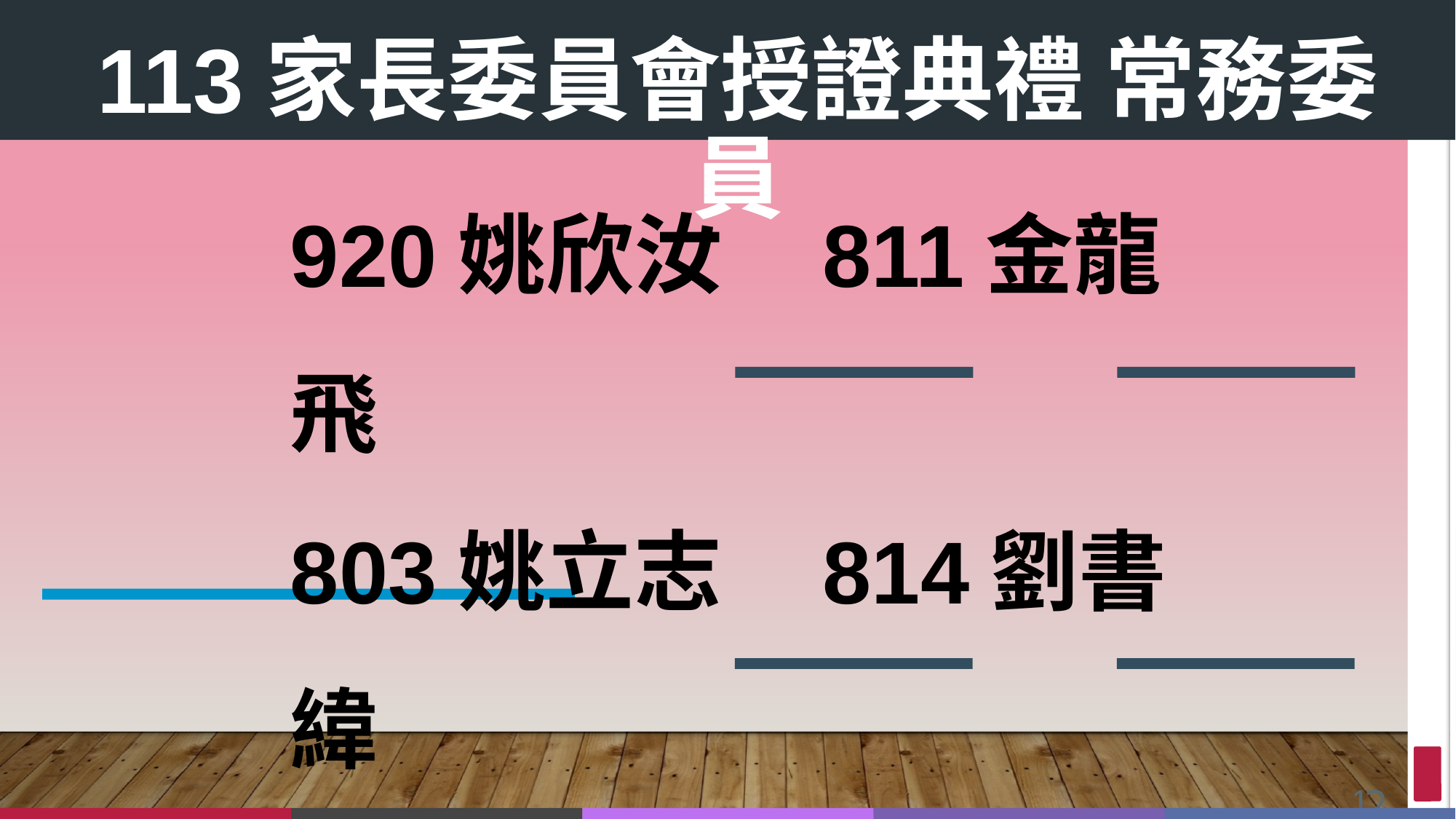

# 113家長委員會授證典禮 常務委員
920姚欣汝    811金龍飛
803姚立志    814劉書緯
805鄭惠銀    710林倩怡
806郭仁輝    718林粁彤

12